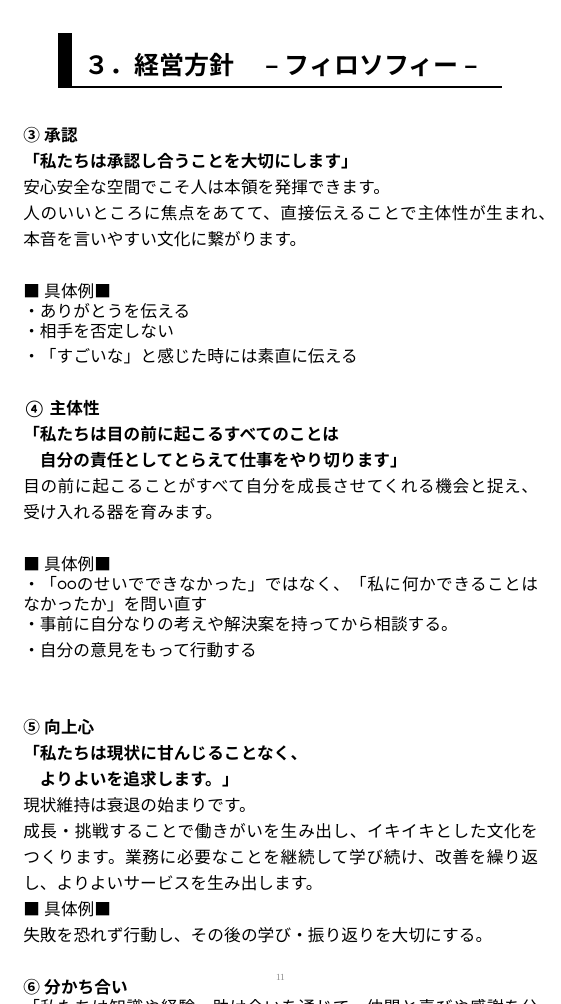

３．経営方針　 – フィロソフィー –
③承認
「私たちは承認し合うことを大切にします」
安心安全な空間でこそ人は本領を発揮できます。
人のいいところに焦点をあてて、直接伝えることで主体性が生まれ、本音を言いやすい文化に繋がります。

■具体例■
・ありがとうを伝える
・相手を否定しない
・「すごいな」と感じた時には素直に伝える

④主体性
「私たちは目の前に起こるすべてのことは
　自分の責任としてとらえて仕事をやり切ります」
目の前に起こることがすべて自分を成長させてくれる機会と捉え、受け入れる器を育みます。

■具体例■
・「○○のせいでできなかった」ではなく、「私に何かできることはなかったか」を問い直す
・事前に自分なりの考えや解決案を持ってから相談する。
・自分の意見をもって行動する

⑤向上心
「私たちは現状に甘んじることなく、
　よりよいを追求します。」
現状維持は衰退の始まりです。
成長・挑戦することで働きがいを生み出し、イキイキとした文化をつくります。業務に必要なことを継続して学び続け、改善を繰り返し、よりよいサービスを生み出します。
■具体例■
失敗を恐れず行動し、その後の学び・振り返りを大切にする。

⑥分かち合い
「私たちは知識や経験、助け合いを通じて、仲間と喜びや感謝を分かち合います。」

仲間と共に知識や経験を共有し、日々の小さな気づきや助け合いを大切にすることで、互いに成長できる環境が生まれます。分かち合いを通じて、信頼関係を築き、チーム全体で目標を目指していく文化を育みます。

■具体例■
・相談しやすい環境・雰囲気を作る
・自分の周囲だけでなく、皆で共用する空間を常に清潔に保ち、気持ちよく過ごせる環境を維持する。
・挨拶や「お疲れさま」といった日常的に声をかける
・小話をする（自分の知識をシェアする）

11